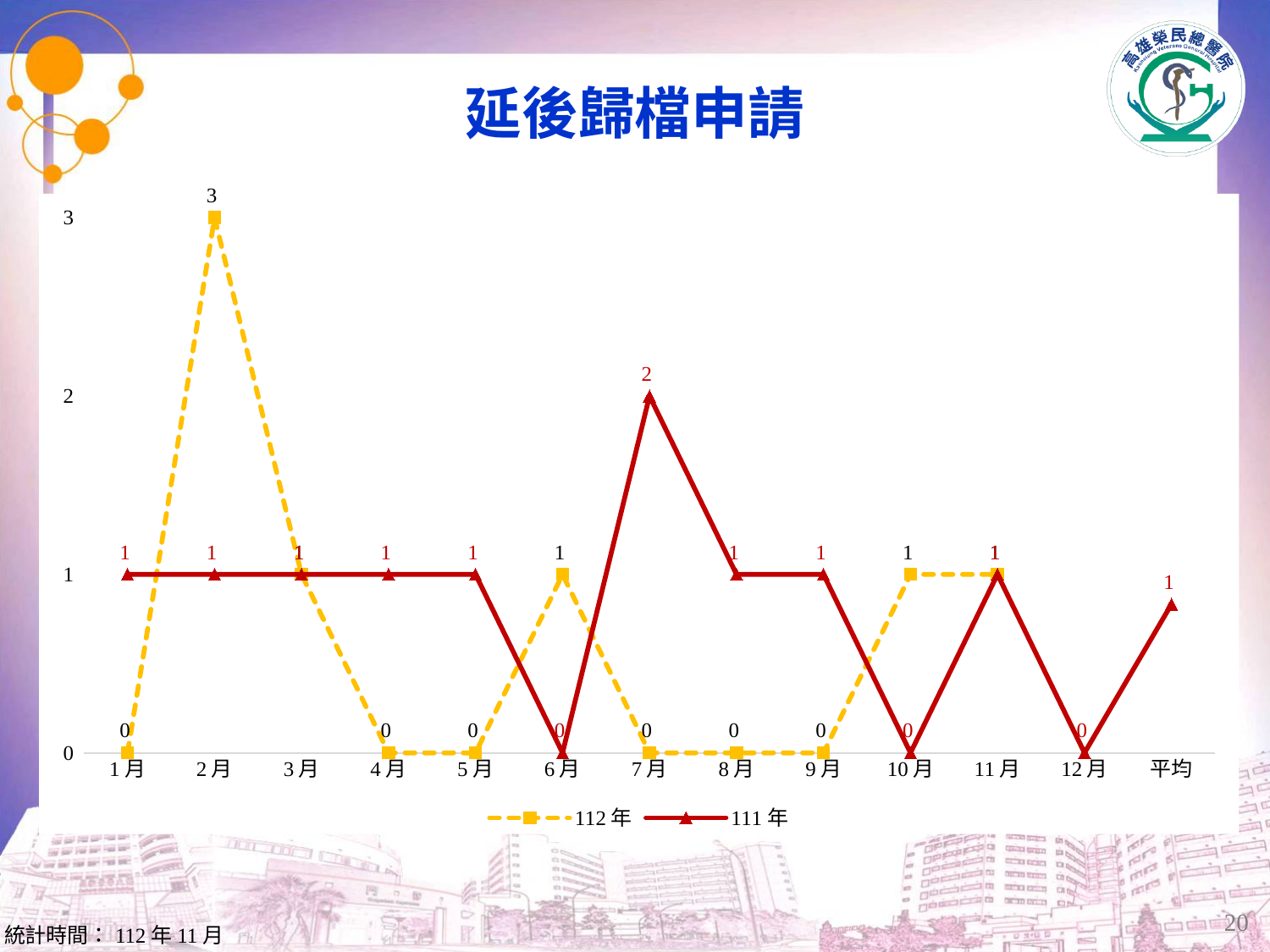

# 延後歸檔申請

### Chart

| Category |  |  |
|---|---|---|
| 1月 | 0.0 | 1.0 |
| 2月 | 3.0 | 1.0 |
| 3月 | 1.0 | 1.0 |
| 4月 | 0.0 | 1.0 |
| 5月 | 0.0 | 1.0 |
| 6月 | 1.0 | 0.0 |
| 7月 | 0.0 | 2.0 |
| 8月 | 0.0 | 1.0 |
| 9月 | 0.0 | 1.0 |
| 10月 | 1.0 | 0.0 |
| 11月 | 1.0 | 1.0 |
| 12月 | None | 0.0 |
| 平均 | None | 0.8333333333333335 |
20
統計時間：112年11月